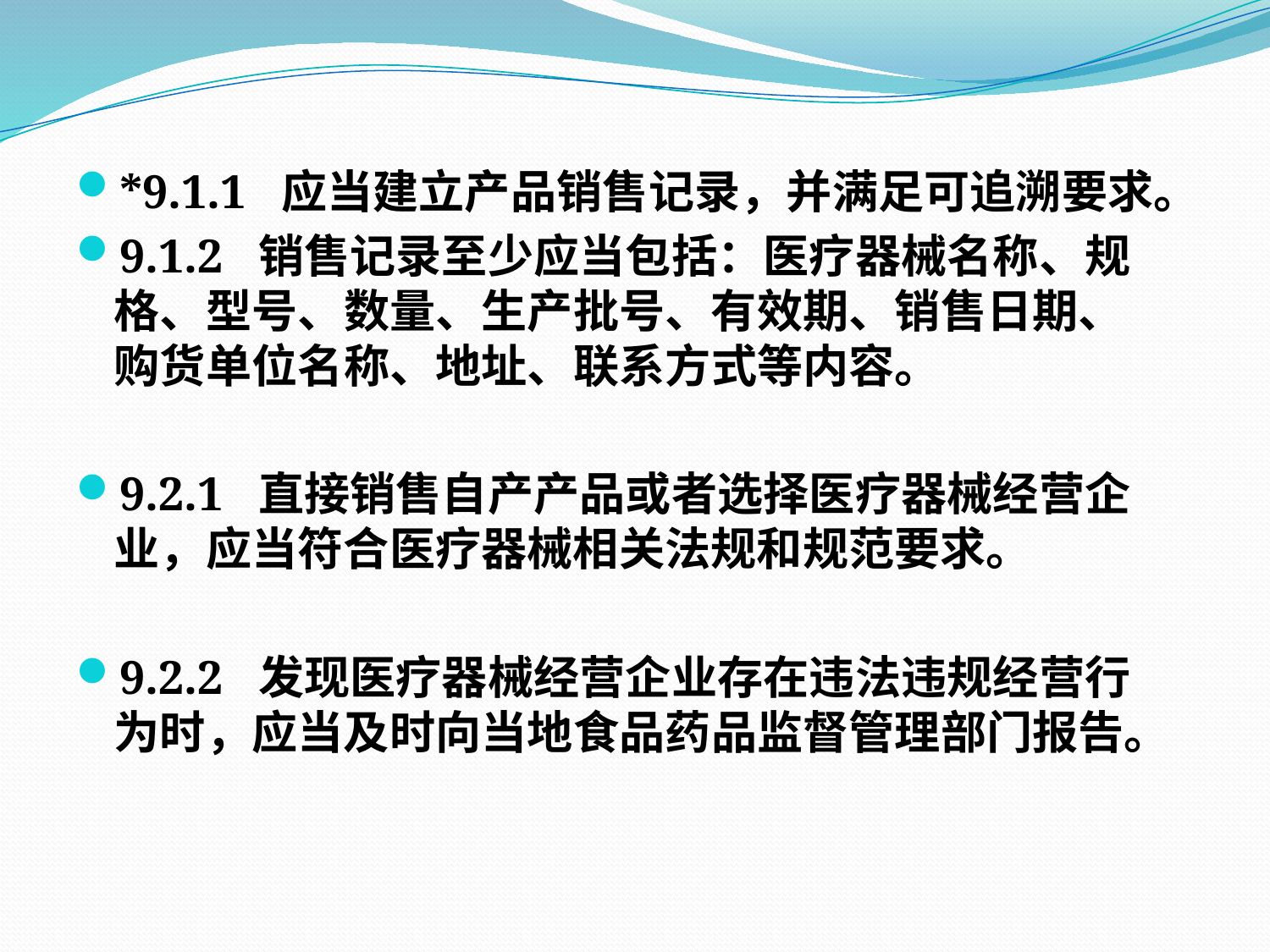

*9.1.1  应当建立产品销售记录，并满足可追溯要求。
9.1.2  销售记录至少应当包括：医疗器械名称、规格、型号、数量、生产批号、有效期、销售日期、购货单位名称、地址、联系方式等内容。

9.2.1  直接销售自产产品或者选择医疗器械经营企业，应当符合医疗器械相关法规和规范要求。

9.2.2  发现医疗器械经营企业存在违法违规经营行为时，应当及时向当地食品药品监督管理部门报告。